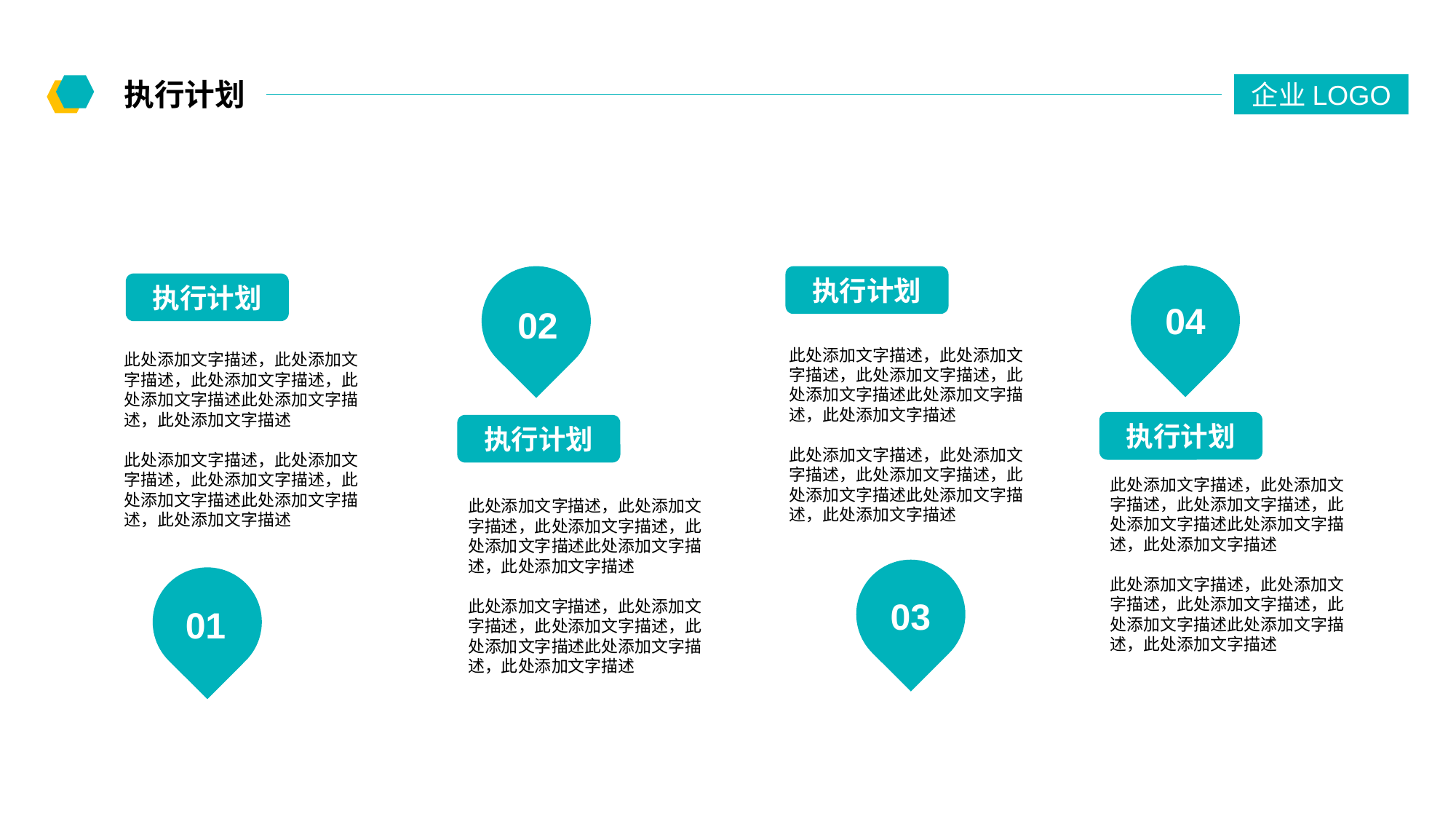

执行计划
企业LOGO

执行计划
执行计划
04
02
此处添加文字描述，此处添加文字描述，此处添加文字描述，此处添加文字描述此处添加文字描述，此处添加文字描述

此处添加文字描述，此处添加文字描述，此处添加文字描述，此处添加文字描述此处添加文字描述，此处添加文字描述
此处添加文字描述，此处添加文字描述，此处添加文字描述，此处添加文字描述此处添加文字描述，此处添加文字描述

此处添加文字描述，此处添加文字描述，此处添加文字描述，此处添加文字描述此处添加文字描述，此处添加文字描述
执行计划
执行计划
此处添加文字描述，此处添加文字描述，此处添加文字描述，此处添加文字描述此处添加文字描述，此处添加文字描述

此处添加文字描述，此处添加文字描述，此处添加文字描述，此处添加文字描述此处添加文字描述，此处添加文字描述
此处添加文字描述，此处添加文字描述，此处添加文字描述，此处添加文字描述此处添加文字描述，此处添加文字描述

此处添加文字描述，此处添加文字描述，此处添加文字描述，此处添加文字描述此处添加文字描述，此处添加文字描述

03
01